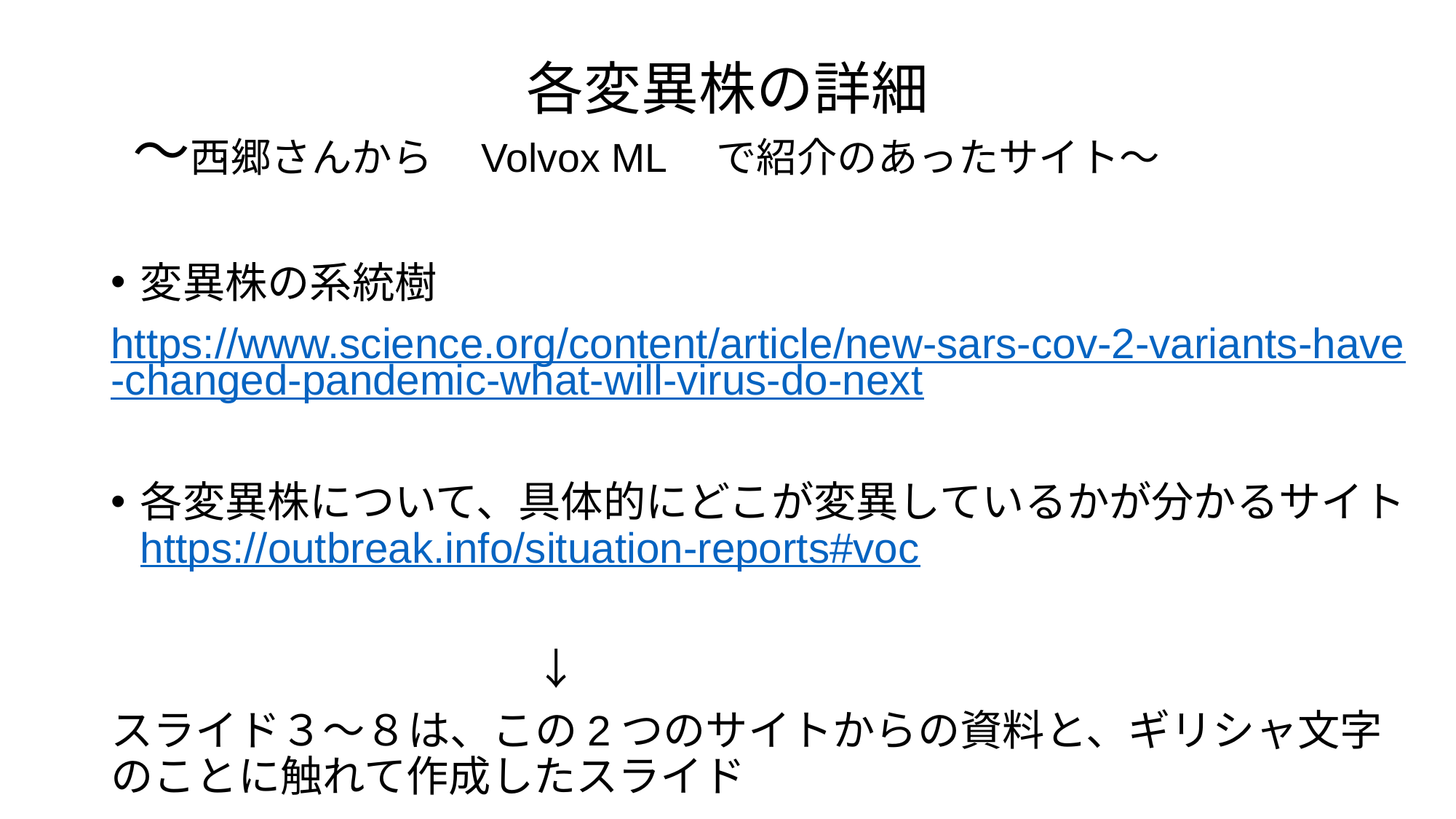

# 各変異株の詳細 ～西郷さんから　Volvox ML　で紹介のあったサイト～
変異株の系統樹
https://www.science.org/content/article/new-sars-cov-2-variants-have-changed-pandemic-what-will-virus-do-next

各変異株について、具体的にどこが変異しているかが分かるサイト
https://outbreak.info/situation-reports#voc

　　　　　　　　　　↓
スライド３～８は、この2つのサイトからの資料と、ギリシャ文字のことに触れて作成したスライド